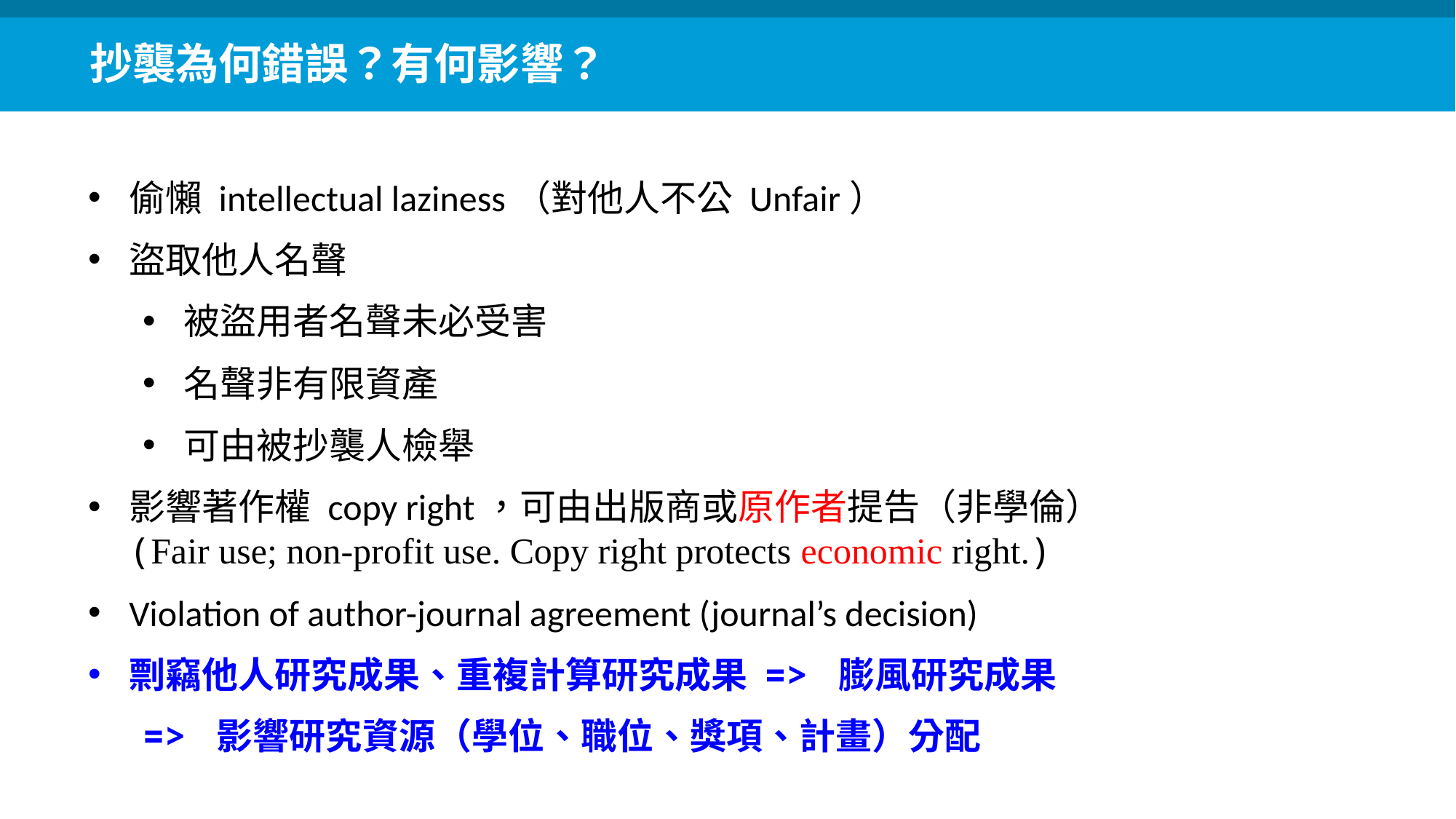

抄襲為何錯誤？有何影響？
偷懶 intellectual laziness（對他人不公 Unfair）
盜取他人名聲
被盜用者名聲未必受害
名聲非有限資產
可由被抄襲人檢舉
影響著作權 copy right，可由出版商或原作者提告（非學倫）(Fair use; non-profit use. Copy right protects economic right.)
Violation of author-journal agreement (journal’s decision)
剽竊他人研究成果、重複計算研究成果 => 膨風研究成果
=> 影響研究資源（學位、職位、獎項、計畫）分配